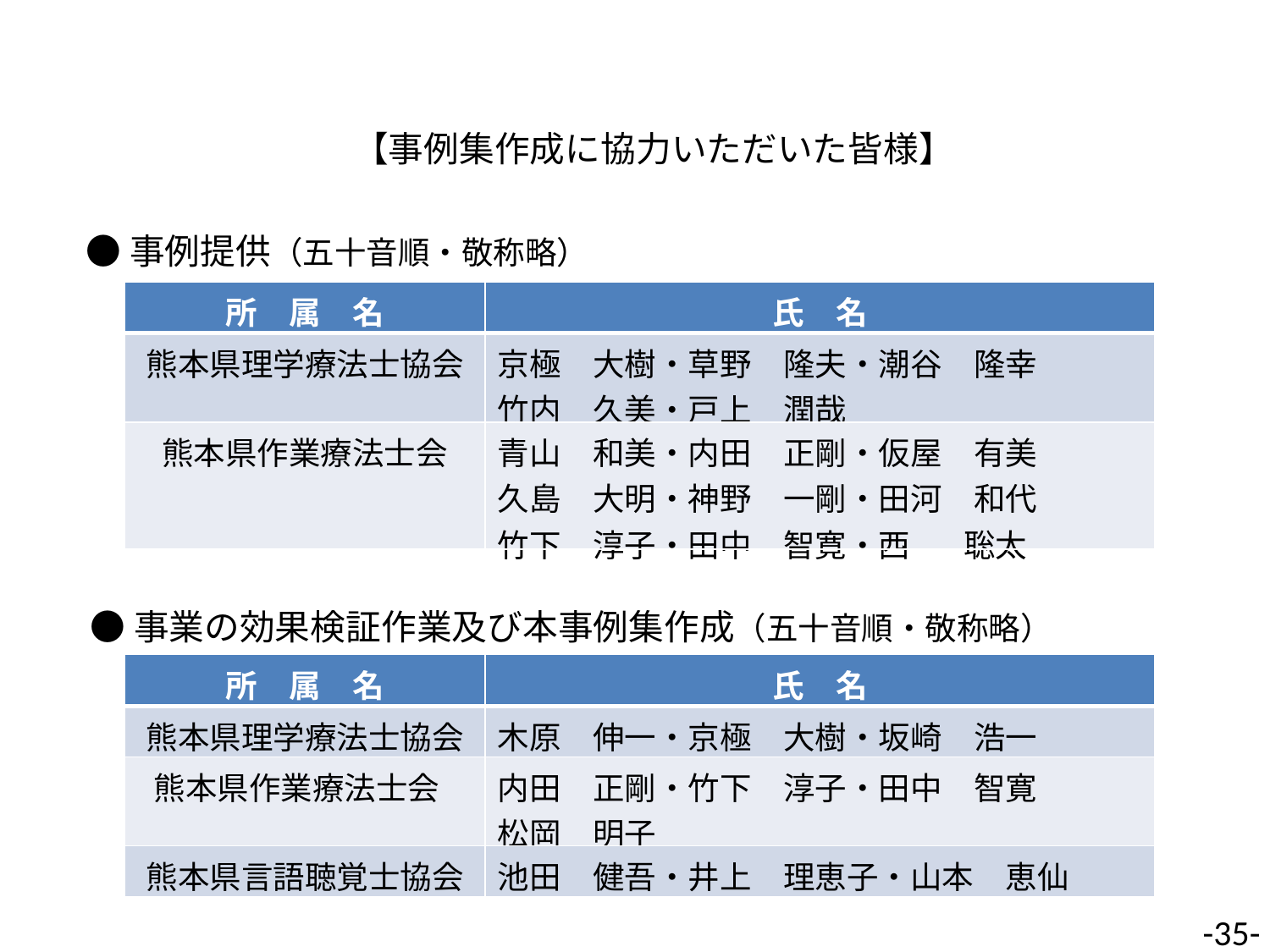

【事例集作成に協力いただいた皆様】
●事例提供（五十音順・敬称略）
| 所　属　名 | 氏　名 |
| --- | --- |
| 熊本県理学療法士協会 | 京極　大樹・草野　隆夫・潮谷　隆幸 竹内　久美・戸上　潤哉 |
| 熊本県作業療法士会 | 青山　和美・内田　正剛・仮屋　有美 久島　大明・神野　一剛・田河　和代 竹下　淳子・田中　智寛・西　 聡太 |
●事業の効果検証作業及び本事例集作成（五十音順・敬称略）
| 所　属　名 | 氏　名 |
| --- | --- |
| 熊本県理学療法士協会 | 木原　伸一・京極　大樹・坂崎　浩一 |
| 熊本県作業療法士会 | 内田　正剛・竹下　淳子・田中　智寛 松岡　明子 |
| 熊本県言語聴覚士協会 | 池田　健吾・井上　理恵子・山本　恵仙 |
-35-